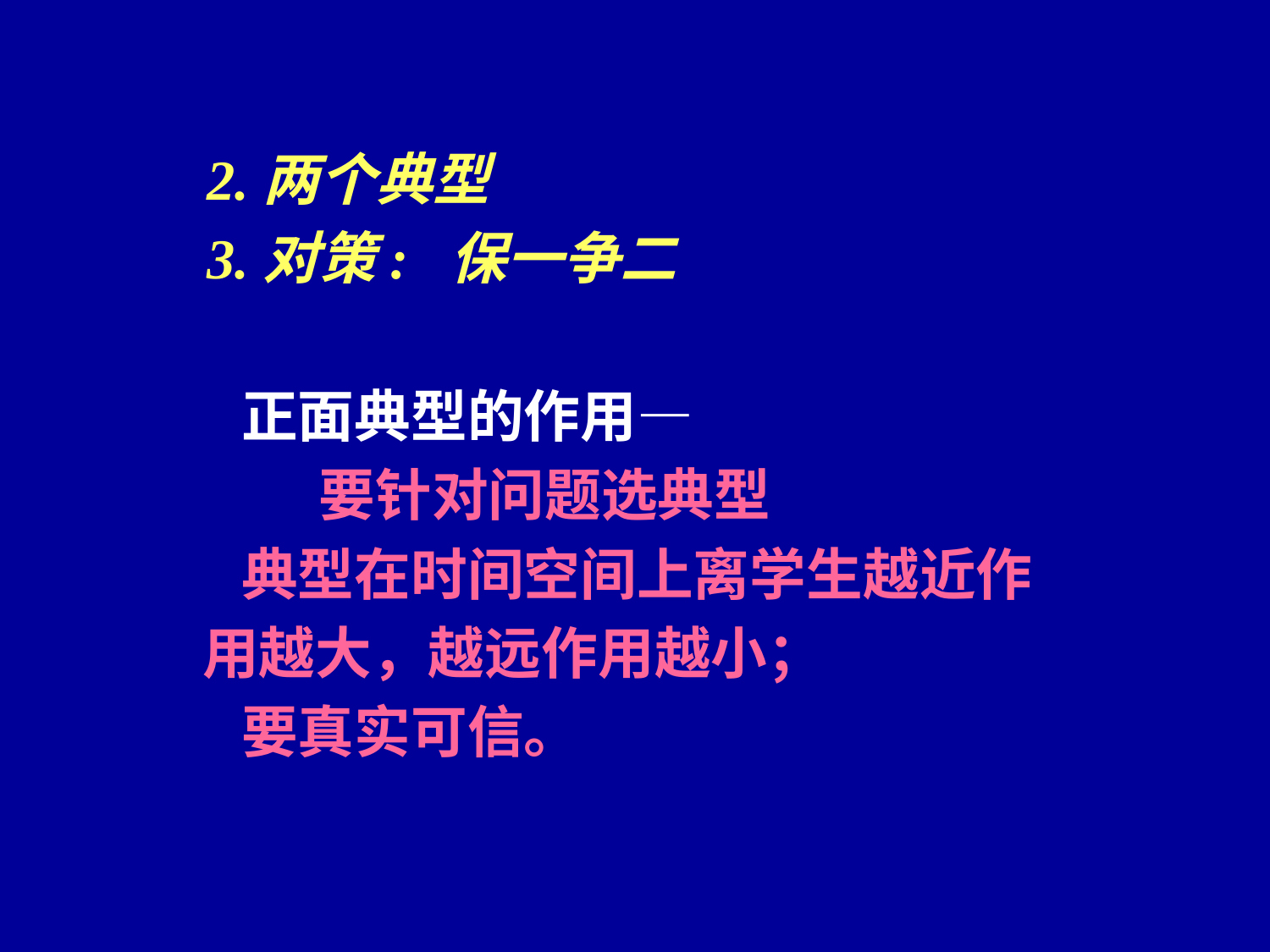

2.两个典型
    3.对策:  保一争二

      正面典型的作用—
            要针对问题选典型
      典型在时间空间上离学生越近作
   用越大，越远作用越小；
      要真实可信。